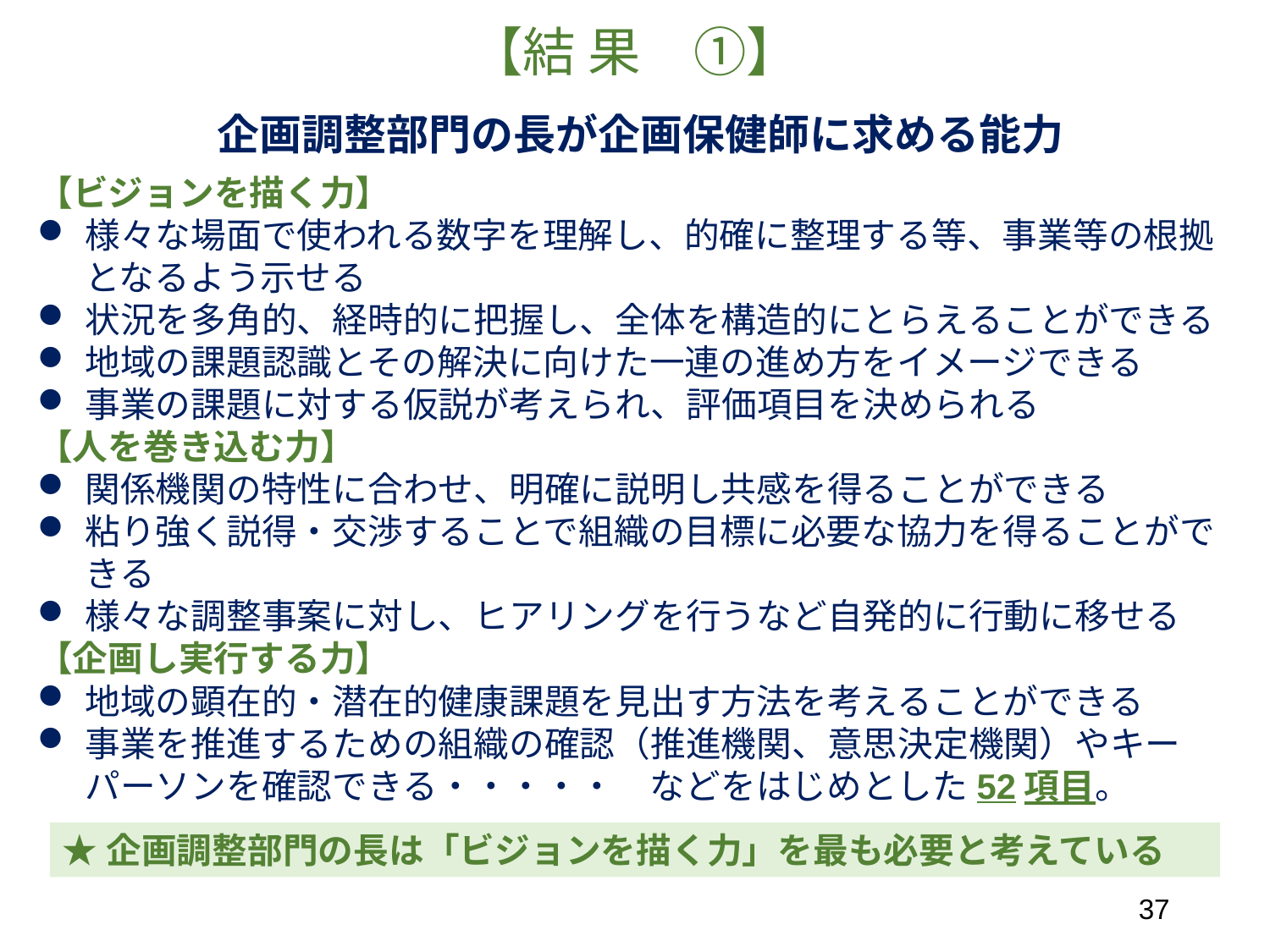

# 【結 果　①】
企画調整部門の長が企画保健師に求める能力
【ビジョンを描く力】
様々な場面で使われる数字を理解し、的確に整理する等、事業等の根拠となるよう示せる
状況を多角的、経時的に把握し、全体を構造的にとらえることができる
地域の課題認識とその解決に向けた一連の進め方をイメージできる
事業の課題に対する仮説が考えられ、評価項目を決められる
【人を巻き込む力】
関係機関の特性に合わせ、明確に説明し共感を得ることができる
粘り強く説得・交渉することで組織の目標に必要な協力を得ることができる
様々な調整事案に対し、ヒアリングを行うなど自発的に行動に移せる
【企画し実行する力】
地域の顕在的・潜在的健康課題を見出す方法を考えることができる
事業を推進するための組織の確認（推進機関、意思決定機関）やキーパーソンを確認できる・・・・・　などをはじめとした52項目。
★企画調整部門の長は「ビジョンを描く力」を最も必要と考えている
37